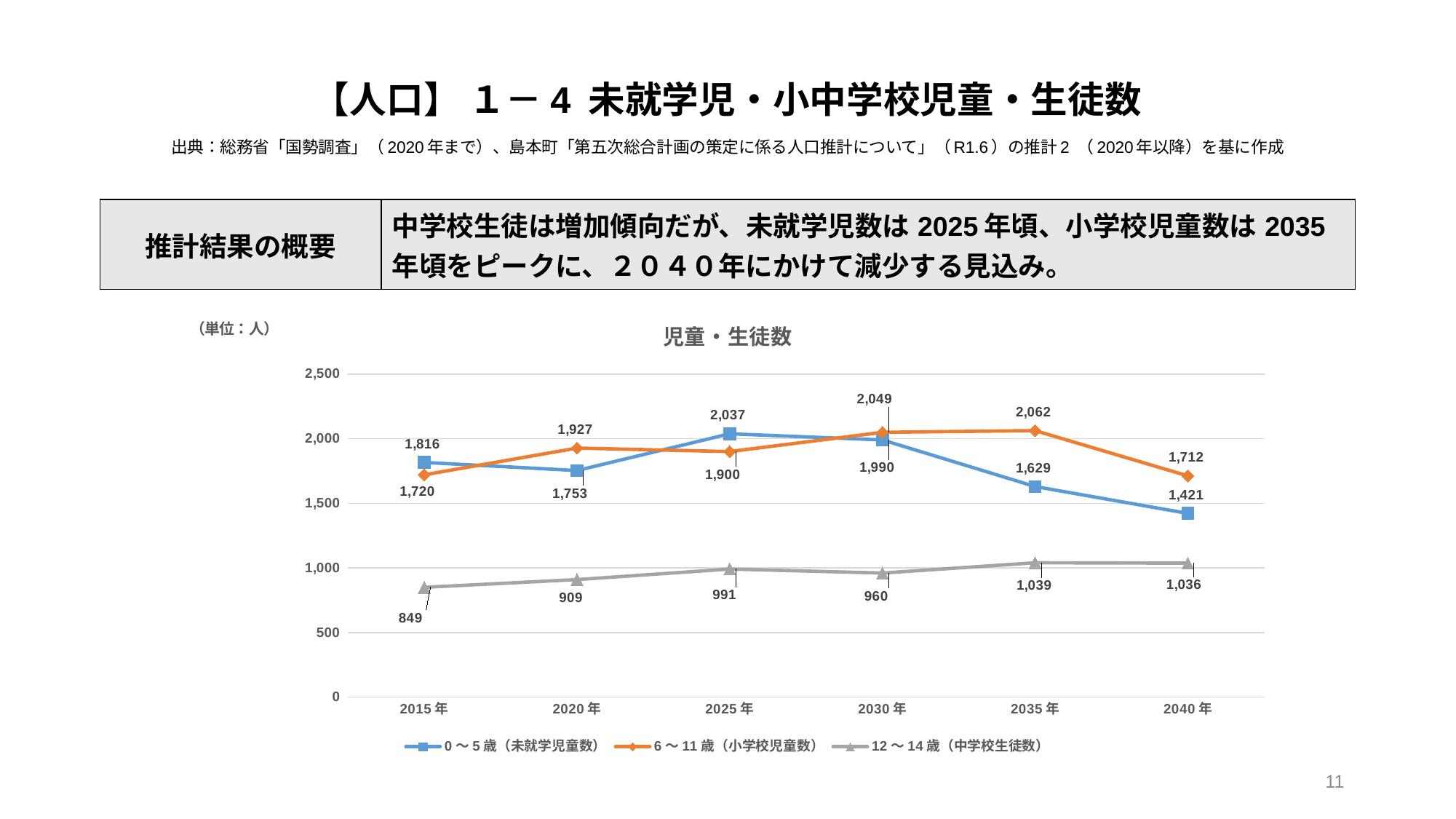

# 【人口】 １－4 未就学児・小中学校児童・生徒数 出典：総務省「国勢調査」（2020年まで）、島本町「第五次総合計画の策定に係る人口推計について」（R1.6）の推計2 （2020年以降）を基に作成
| 推計結果の概要 | 中学校生徒は増加傾向だが、未就学児数は2025年頃、小学校児童数は2035年頃をピークに、２０４０年にかけて減少する見込み。 |
| --- | --- |

### Chart: 児童・生徒数

| Category | 0～5歳（未就学児童数） | 6～11歳（小学校児童数） | 12～14歳（中学校生徒数） |
|---|---|---|---|
| 2015年 | 1816.0 | 1720.0 | 849.0 |
| 2020年 | 1753.0 | 1927.0 | 909.0 |
| 2025年 | 2037.453376502364 | 1899.5650505117087 | 990.502896310051 |
| 2030年 | 1989.8527911507877 | 2048.663027008584 | 959.6128101066511 |
| 2035年 | 1629.2863871973007 | 2061.950812066046 | 1038.9755133029705 |
| 2040年 | 1421.245168063368 | 1711.5881068074864 | 1036.0297144833967 |
11